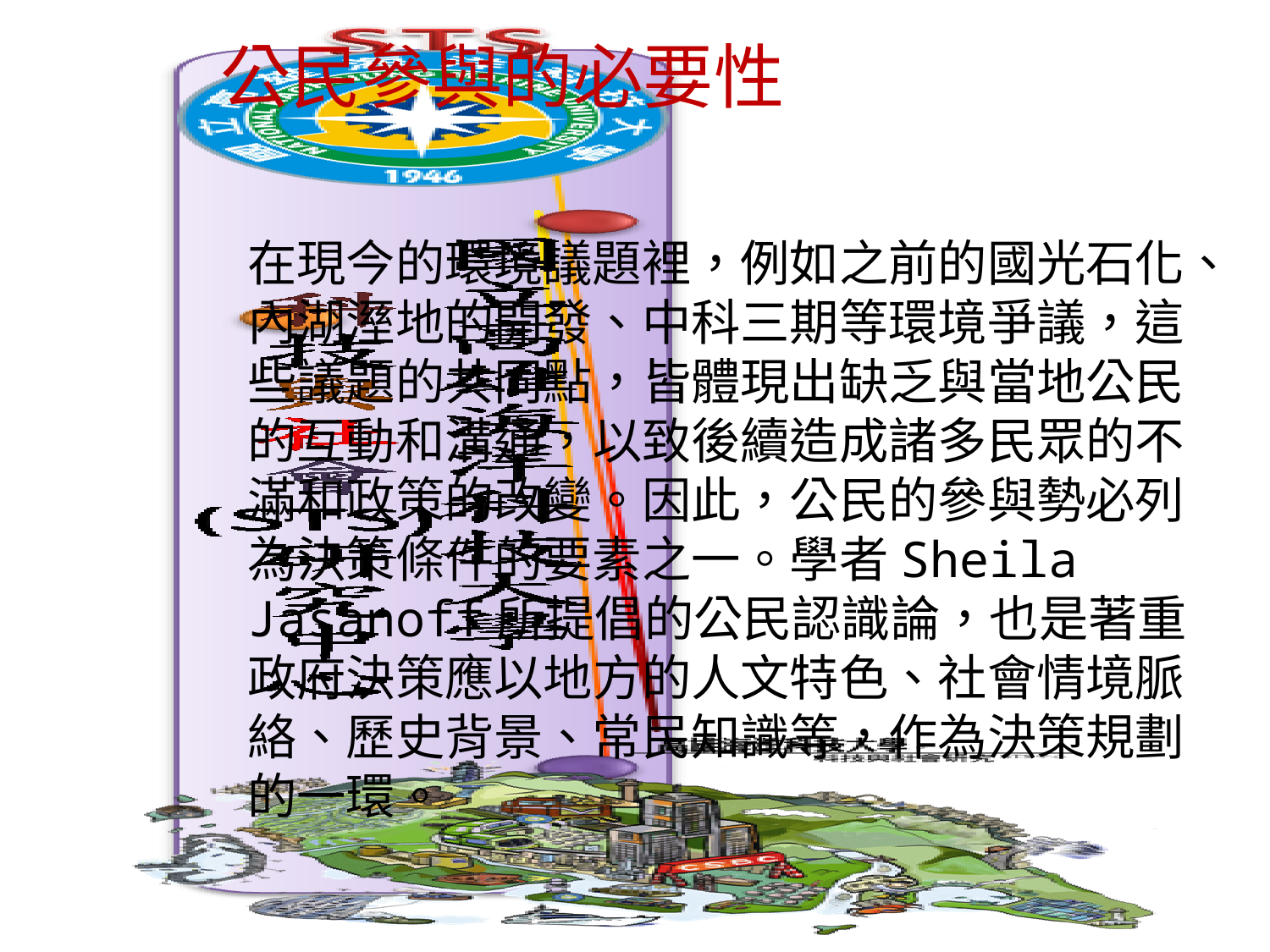

公民參與的必要性
在現今的環境議題裡，例如之前的國光石化、內湖溼地的開發、中科三期等環境爭議，這些議題的共同點，皆體現出缺乏與當地公民的互動和溝通，以致後續造成諸多民眾的不滿和政策的改變。因此，公民的參與勢必列為決策條件的要素之一。學者Sheila Jasanoff所提倡的公民認識論，也是著重政府決策應以地方的人文特色、社會情境脈絡、歷史背景、常民知識等，作為決策規劃的一環。